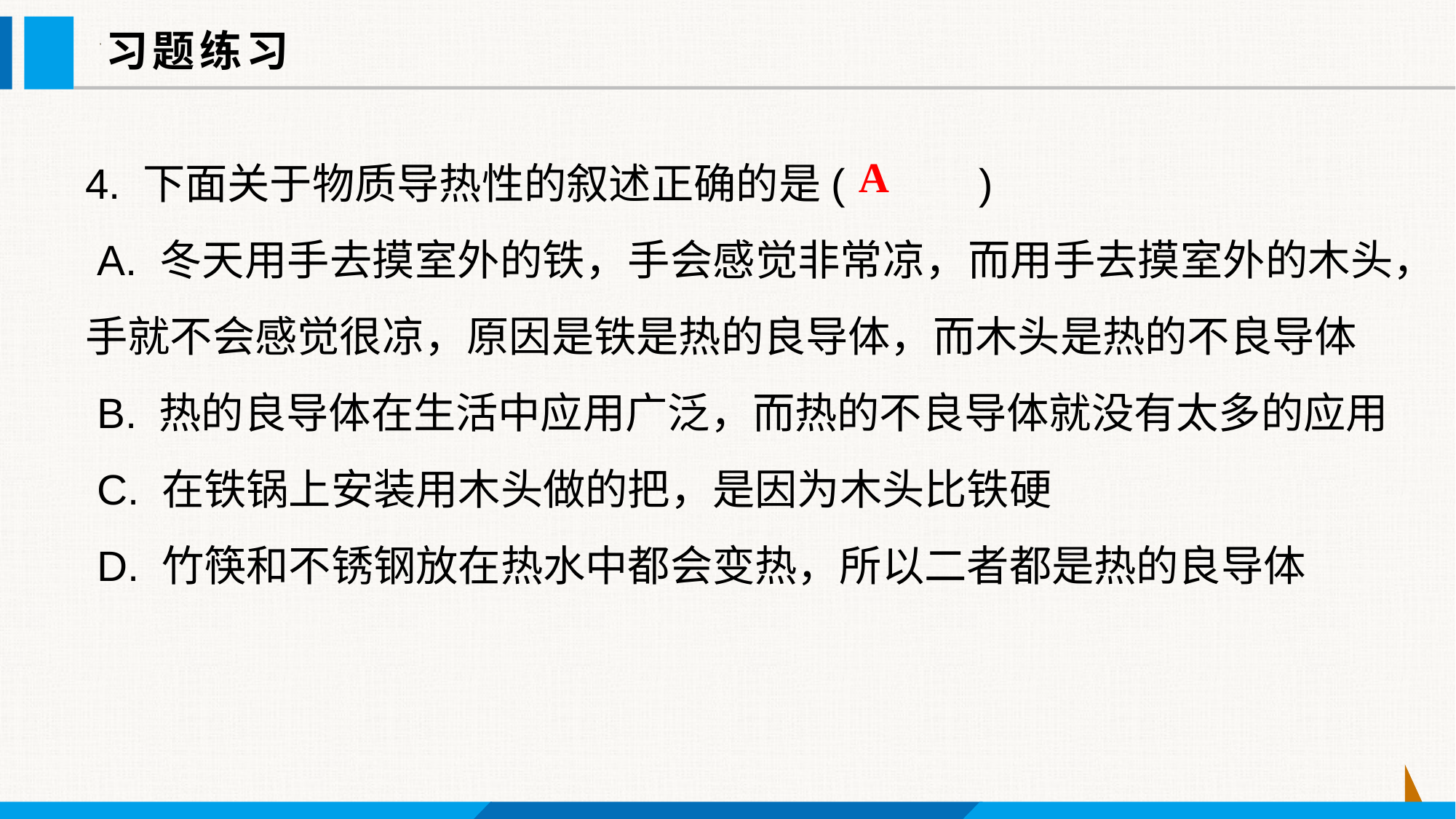

习题练习
4. 下面关于物质导热性的叙述正确的是(　　   )
 A. 冬天用手去摸室外的铁，手会感觉非常凉，而用手去摸室外的木头，手就不会感觉很凉，原因是铁是热的良导体，而木头是热的不良导体
 B. 热的良导体在生活中应用广泛，而热的不良导体就没有太多的应用
 C. 在铁锅上安装用木头做的把，是因为木头比铁硬
 D. 竹筷和不锈钢放在热水中都会变热，所以二者都是热的良导体

A